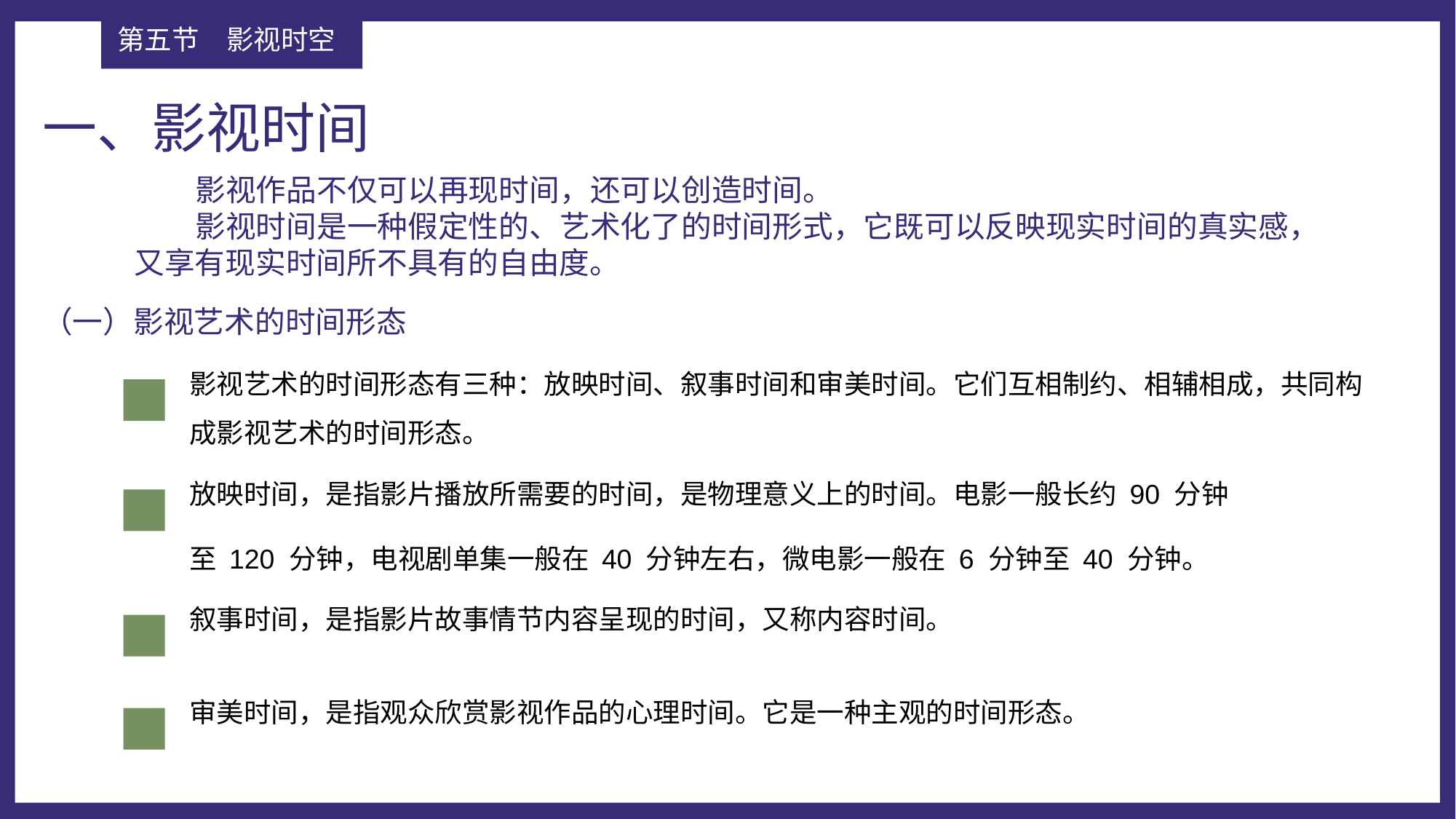

第五节	影视时空
一、影视时间
        影视作品不仅可以再现时间，还可以创造时间。
        影视时间是一种假定性的、艺术化了的时间形式，它既可以反映现实时间的真实感，又享有现实时间所不具有的自由度。
（一）影视艺术的时间形态
影视艺术的时间形态有三种：放映时间、叙事时间和审美时间。它们互相制约、相辅相成，共同构成影视艺术的时间形态。

放映时间，是指影片播放所需要的时间，是物理意义上的时间。电影一般长约 90 分钟
至 120 分钟，电视剧单集一般在 40 分钟左右，微电影一般在 6 分钟至 40 分钟。

叙事时间，是指影片故事情节内容呈现的时间，又称内容时间。

审美时间，是指观众欣赏影视作品的心理时间。它是一种主观的时间形态。